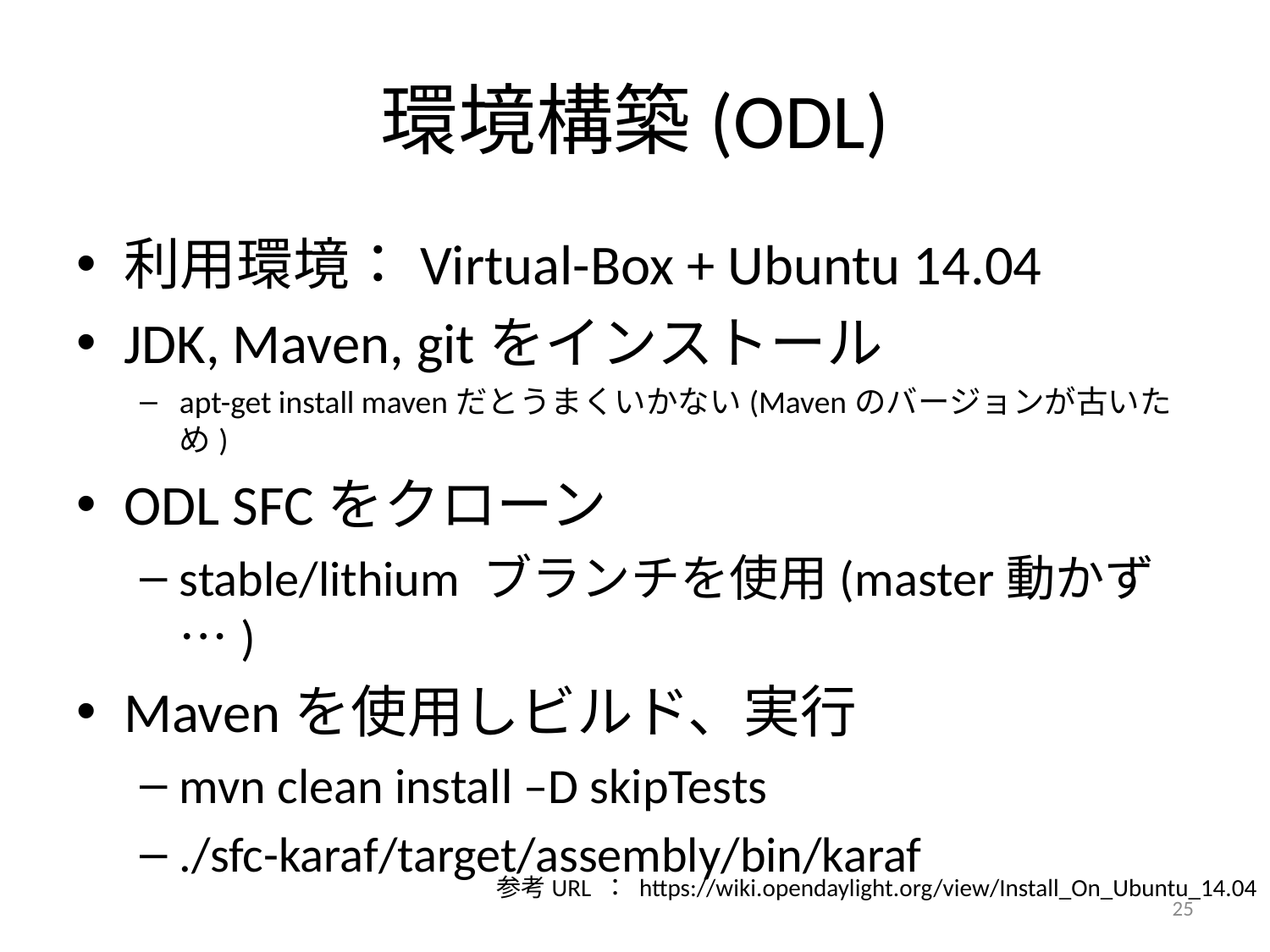

# 環境構築(ODL)
利用環境：Virtual-Box + Ubuntu 14.04
JDK, Maven, gitをインストール
apt-get install mavenだとうまくいかない(Mavenのバージョンが古いため)
ODL SFCをクローン
stable/lithium ブランチを使用(master動かず…)
Mavenを使用しビルド、実行
mvn clean install –D skipTests
./sfc-karaf/target/assembly/bin/karaf
参考URL ： https://wiki.opendaylight.org/view/Install_On_Ubuntu_14.04
25